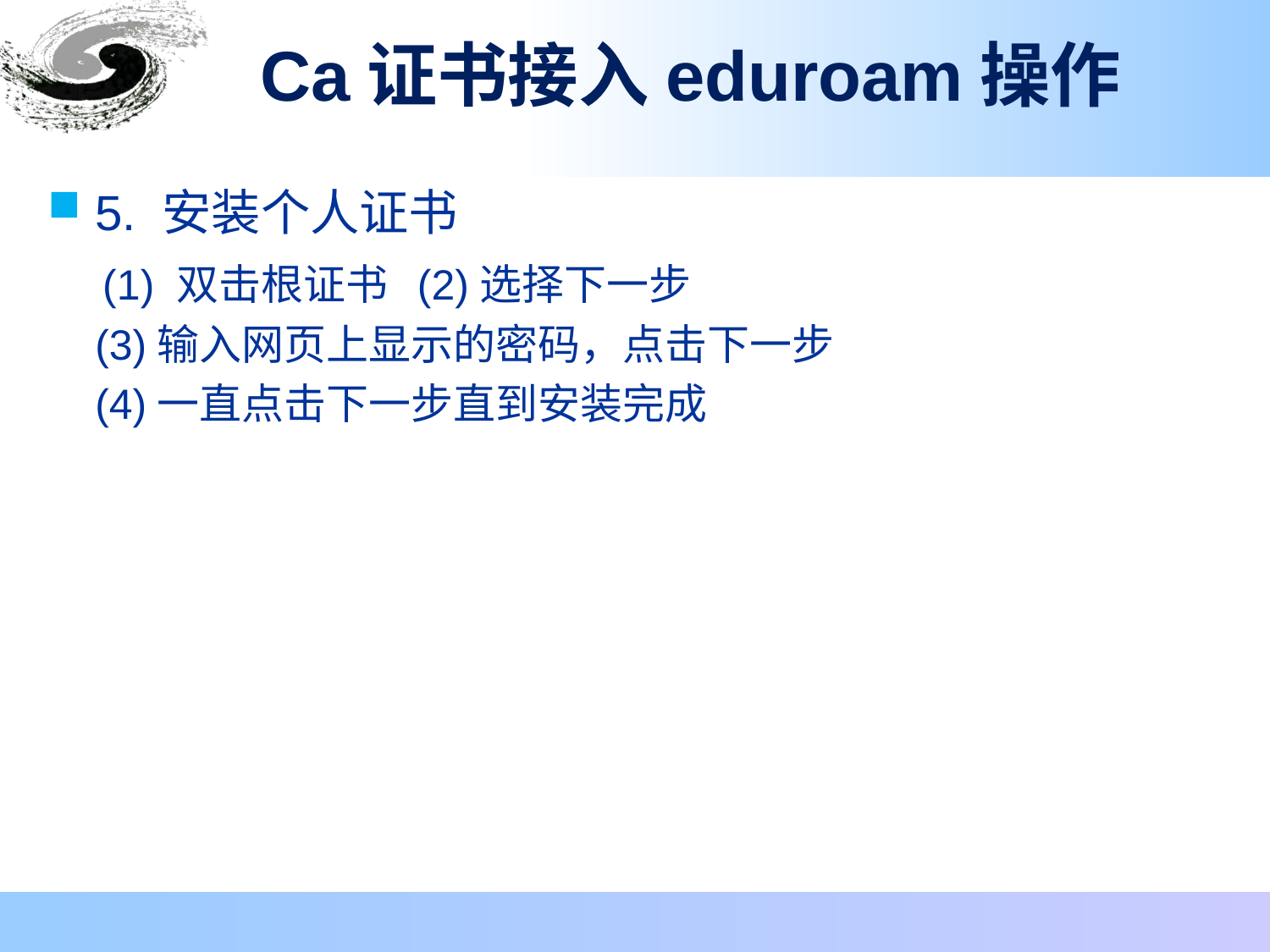

# Ca证书接入eduroam操作
5. 安装个人证书
    (1) 双击根证书  (2)选择下一步
    (3)输入网页上显示的密码，点击下一步
    (4)一直点击下一步直到安装完成